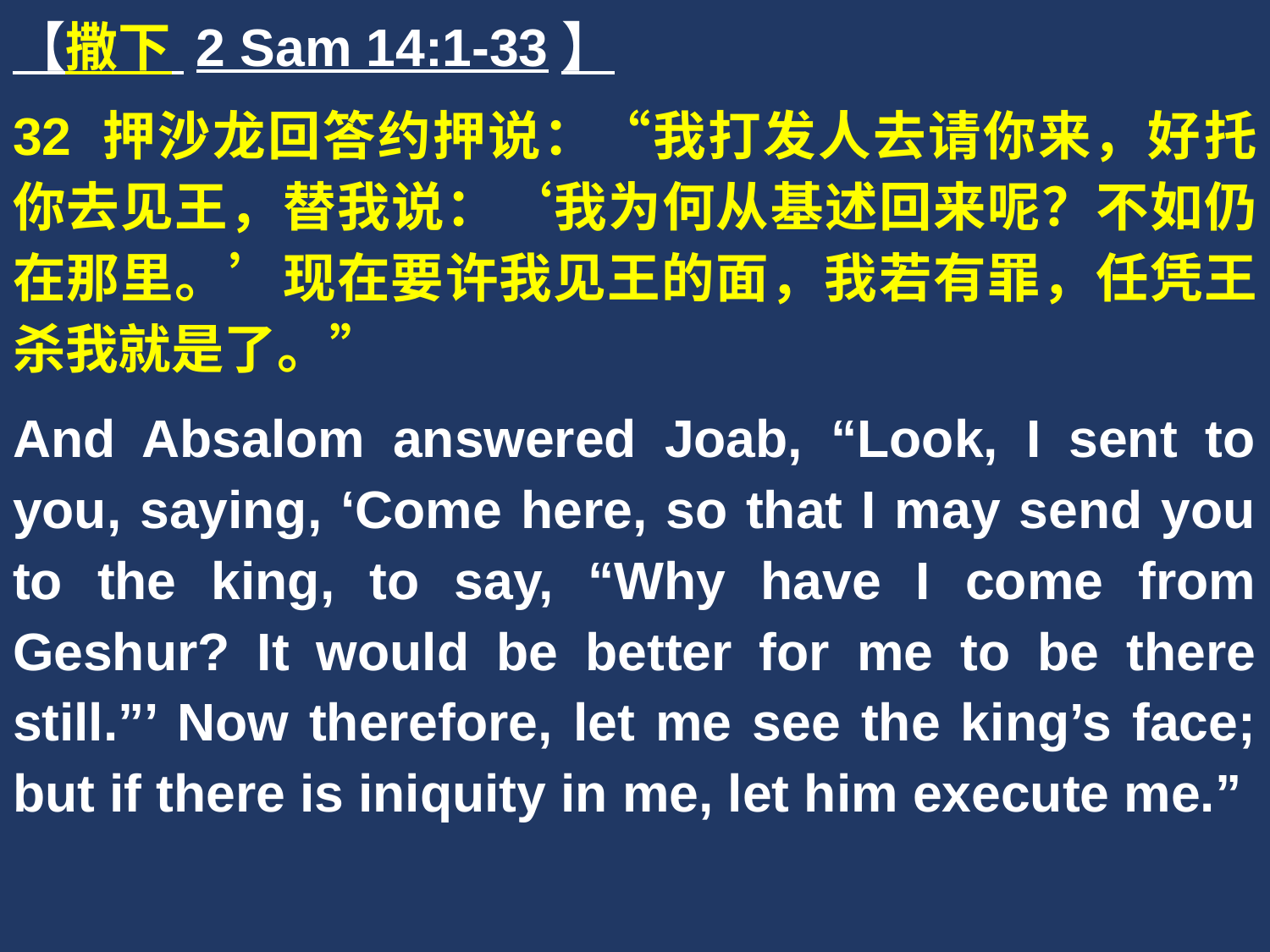

【撒下 2 Sam 14:1-33】
32 押沙龙回答约押说：“我打发人去请你来，好托你去见王，替我说：‘我为何从基述回来呢？不如仍在那里。’现在要许我见王的面，我若有罪，任凭王杀我就是了。”
And Absalom answered Joab, “Look, I sent to you, saying, ‘Come here, so that I may send you to the king, to say, “Why have I come from Geshur? It would be better for me to be there still.”’ Now therefore, let me see the king’s face; but if there is iniquity in me, let him execute me.”